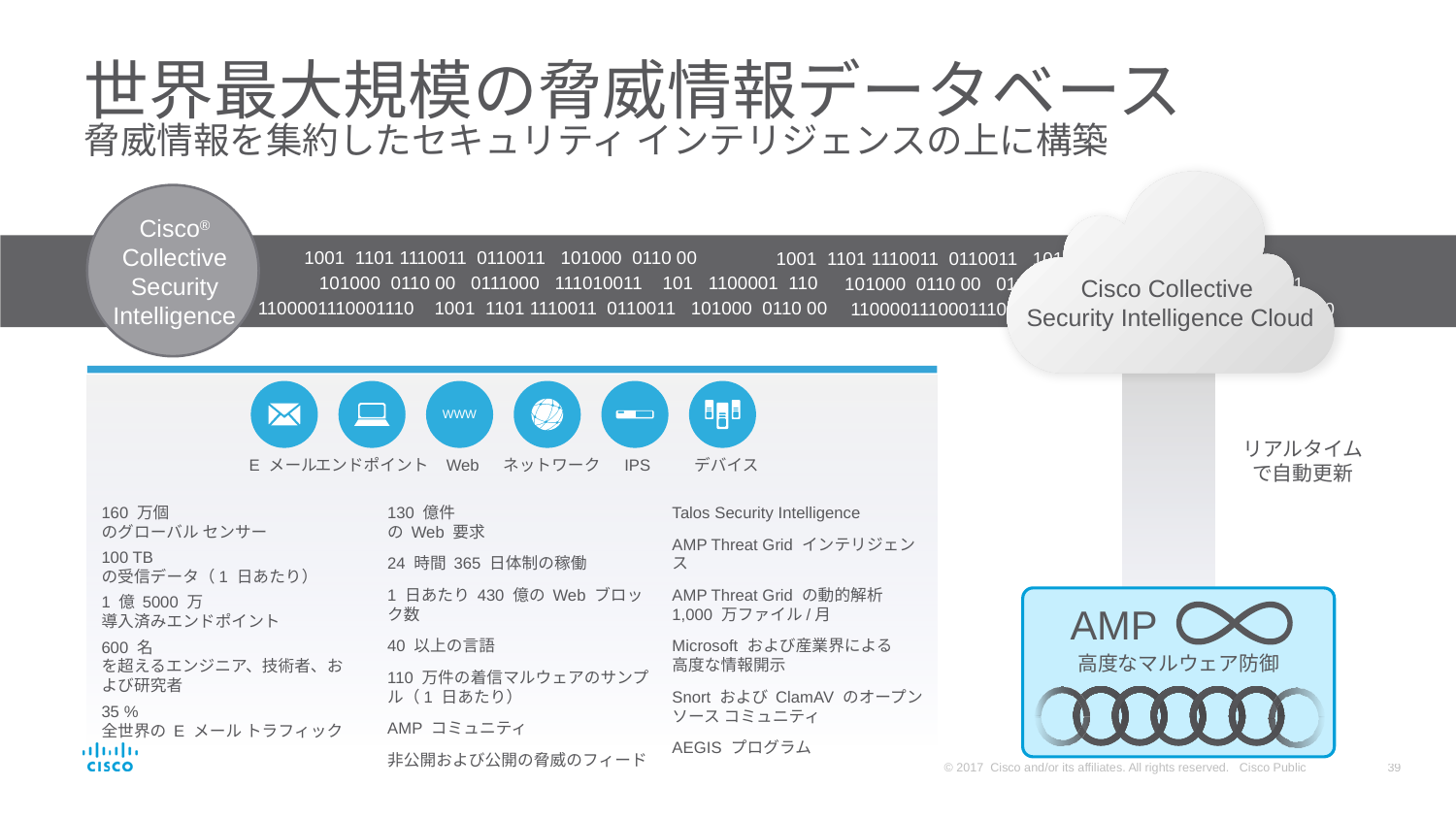

# 世界最大規模の脅威情報データベース 脅威情報を集約したセキュリティ インテリジェンスの上に構築
Cisco Collective
Security Intelligence Cloud

Cisco® Collective Security Intelligence

1001  1101 1110011  0110011   101000  0110 00
1001  1101 1110011  0110011   101000  0110 00
101000  0110 00   0111000   111010011    101   1100001  110
101000  0110 00   0111000   111010011    101   1100001
1100001110001110    1001  1101 1110011  0110011   101000  0110 00
1100001110001110    1001  1101 1110011  0110011   10100

WWW

リアルタイムで自動更新
E メール
エンドポイント
Web
ネットワーク
IPS
デバイス
160 万個
のグローバル センサー
100 TB
の受信データ（1 日あたり）
1 億 5000 万
導入済みエンドポイント
600 名
を超えるエンジニア、技術者、および研究者
35 %
全世界の E メール トラフィック
130 億件
の Web 要求
24 時間 365 日体制の稼働
1 日あたり 430 億の Web ブロック数
40 以上の言語
110 万件の着信マルウェアのサンプル（1 日あたり）
AMP コミュニティ
非公開および公開の脅威のフィード
Talos Security Intelligence
AMP Threat Grid インテリジェンス
AMP Threat Grid の動的解析
1,000 万ファイル/月
Microsoft および産業界による
高度な情報開示
Snort および ClamAV のオープン ソース コミュニティ
AEGIS プログラム

AMP

高度なマルウェア防御